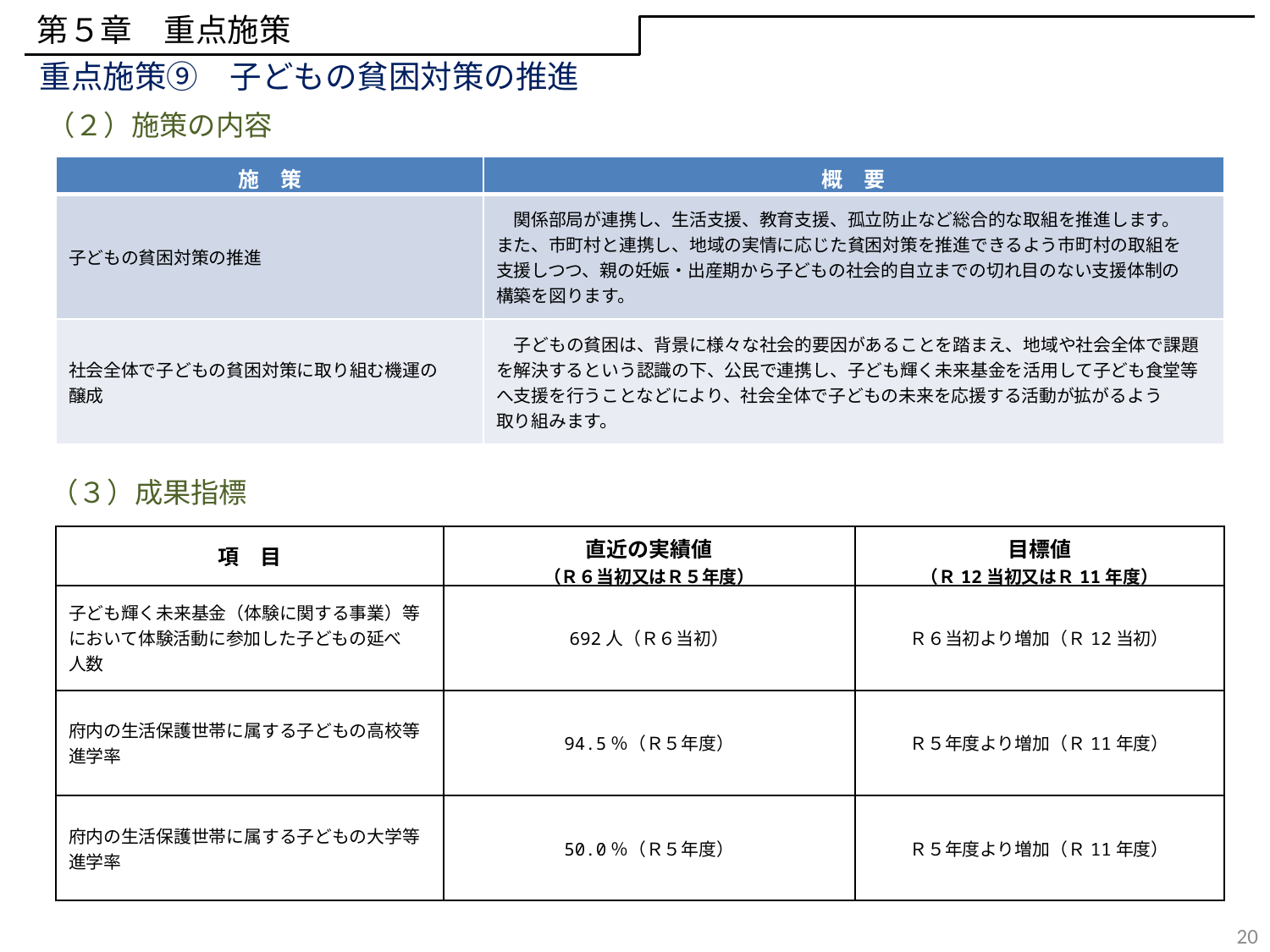

第５章　重点施策

重点施策⑨　子どもの貧困対策の推進
（２）施策の内容
| 施　策 | 概　要 |
| --- | --- |
| 子どもの貧困対策の推進 | 関係部局が連携し、生活支援、教育支援、孤立防止など総合的な取組を推進します。 また、市町村と連携し、地域の実情に応じた貧困対策を推進できるよう市町村の取組を 支援しつつ、親の妊娠・出産期から子どもの社会的自立までの切れ目のない支援体制の 構築を図ります。 |
| 社会全体で子どもの貧困対策に取り組む機運の 醸成 | 子どもの貧困は、背景に様々な社会的要因があることを踏まえ、地域や社会全体で課題を解決するという認識の下、公民で連携し、子ども輝く未来基金を活用して子ども食堂等へ支援を行うことなどにより、社会全体で子どもの未来を応援する活動が拡がるよう 取り組みます。 |
（３）成果指標
| 項　目 | 直近の実績値 （Ｒ６当初又はＲ５年度） | 目標値 （Ｒ12当初又はＲ11年度） |
| --- | --- | --- |
| 子ども輝く未来基金（体験に関する事業）等において体験活動に参加した子どもの延べ 人数 | 692人（Ｒ６当初） | Ｒ６当初より増加（Ｒ12当初） |
| 府内の生活保護世帯に属する子どもの高校等進学率 | 94.5％（Ｒ５年度） | Ｒ５年度より増加（Ｒ11年度） |
| 府内の生活保護世帯に属する子どもの大学等進学率 | 50.0％（Ｒ５年度） | Ｒ５年度より増加（Ｒ11年度） |
20